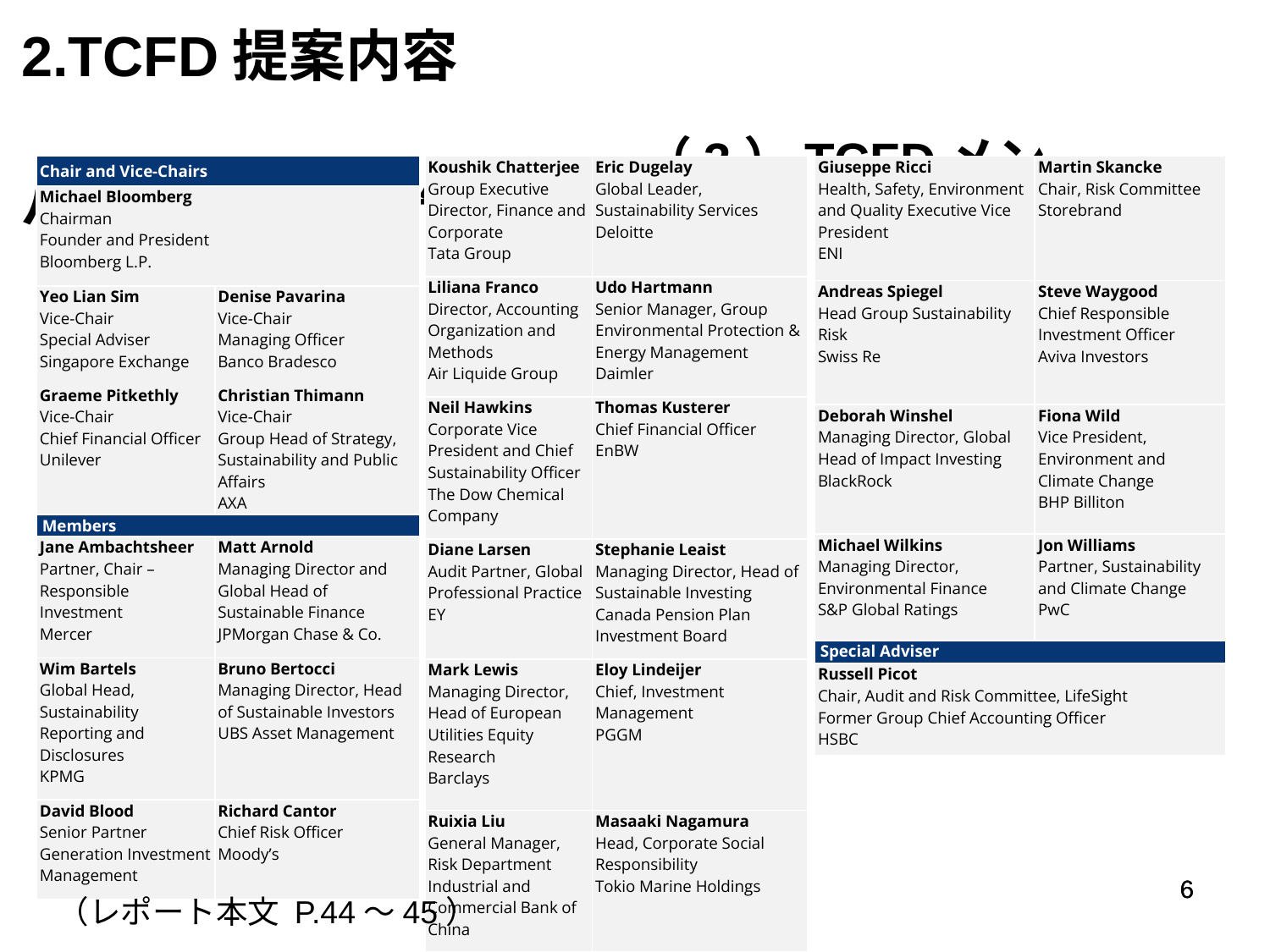

2.TCFD提案内容　　　　　　　　　　　　　　　　　　　　　　　　　　　　　　　　　　　　　　　　　（3）TCFDメンバー構成（最終報告公表時）
| Chair and Vice-Chairs |  |
| --- | --- |
| Michael Bloomberg Chairman Founder and President Bloomberg L.P. |  |
| Yeo Lian Sim Vice-Chair Special Adviser Singapore Exchange   Graeme Pitkethly Vice-Chair Chief Financial Officer Unilever | Denise Pavarina Vice-Chair Managing Officer Banco Bradesco   Christian Thimann Vice-Chair Group Head of Strategy, Sustainability and Public Affairs AXA |
| Members |  |
| Jane Ambachtsheer Partner, Chair – Responsible Investment Mercer | Matt Arnold Managing Director and Global Head of Sustainable Finance JPMorgan Chase & Co. |
| Wim Bartels Global Head, Sustainability Reporting and Disclosures KPMG | Bruno Bertocci Managing Director, Head of Sustainable Investors UBS Asset Management |
| David Blood Senior Partner Generation Investment Management | Richard Cantor Chief Risk Officer Moody’s |
| Koushik Chatterjee Group Executive Director, Finance and Corporate Tata Group | Eric Dugelay Global Leader, Sustainability Services Deloitte |
| --- | --- |
| Liliana Franco Director, Accounting Organization and Methods Air Liquide Group | Udo Hartmann Senior Manager, Group Environmental Protection & Energy Management Daimler |
| Neil Hawkins Corporate Vice President and Chief Sustainability Officer The Dow Chemical Company | Thomas Kusterer Chief Financial Officer EnBW |
| Diane Larsen Audit Partner, Global Professional Practice EY | Stephanie Leaist Managing Director, Head of Sustainable Investing Canada Pension Plan Investment Board |
| Mark Lewis Managing Director, Head of European Utilities Equity Research Barclays | Eloy Lindeijer Chief, Investment Management PGGM |
| Ruixia Liu General Manager, Risk Department Industrial and Commercial Bank of China | Masaaki Nagamura Head, Corporate Social Responsibility Tokio Marine Holdings |
| Giuseppe Ricci Health, Safety, Environment and Quality Executive Vice President ENI | Martin Skancke Chair, Risk Committee Storebrand |
| --- | --- |
| Andreas Spiegel Head Group Sustainability Risk Swiss Re | Steve Waygood Chief Responsible Investment Officer Aviva Investors |
| Deborah Winshel Managing Director, Global Head of Impact Investing BlackRock | Fiona Wild Vice President, Environment and Climate Change BHP Billiton |
| Michael Wilkins Managing Director, Environmental Finance S&P Global Ratings | Jon Williams Partner, Sustainability and Climate Change PwC |
| Special Adviser |  |
| Russell Picot Chair, Audit and Risk Committee, LifeSight Former Group Chief Accounting Officer HSBC |  |
6
6
6
（レポート本文 P.44～45）